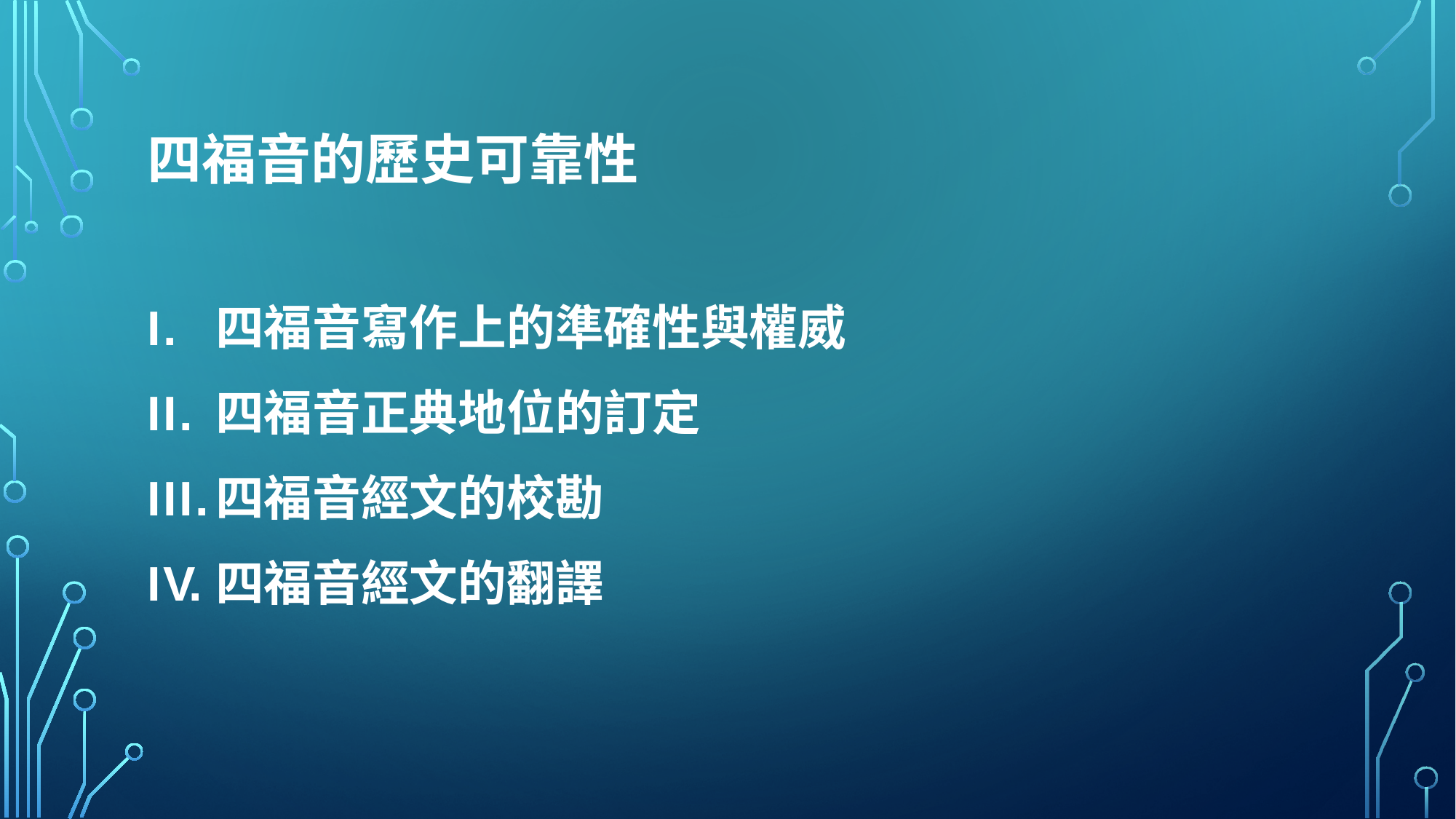

# 四福音的歷史可靠性

四福音寫作上的準確性與權威
四福音正典地位的訂定
四福音經文的校勘
四福音經文的翻譯